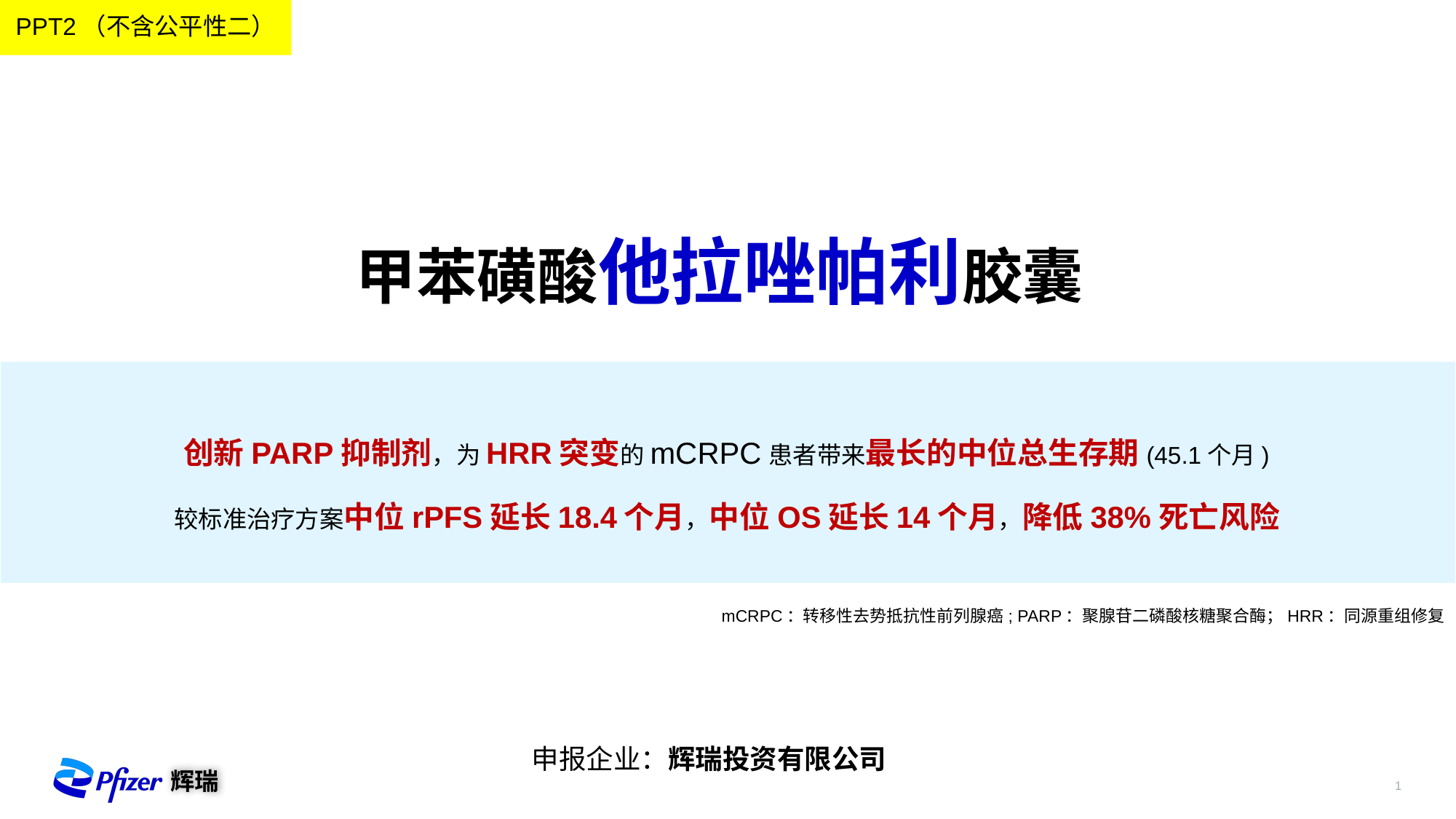

PPT2（不含公平性二）
甲苯磺酸他拉唑帕利胶囊

创新PARP抑制剂，为HRR突变的mCRPC患者带来最长的中位总生存期(45.1个月)
较标准治疗方案中位rPFS延长18.4个月，中位OS延长14个月，降低38%死亡风险
mCRPC：转移性去势抵抗性前列腺癌; PARP：聚腺苷二磷酸核糖聚合酶；HRR：同源重组修复
申报企业：辉瑞投资有限公司